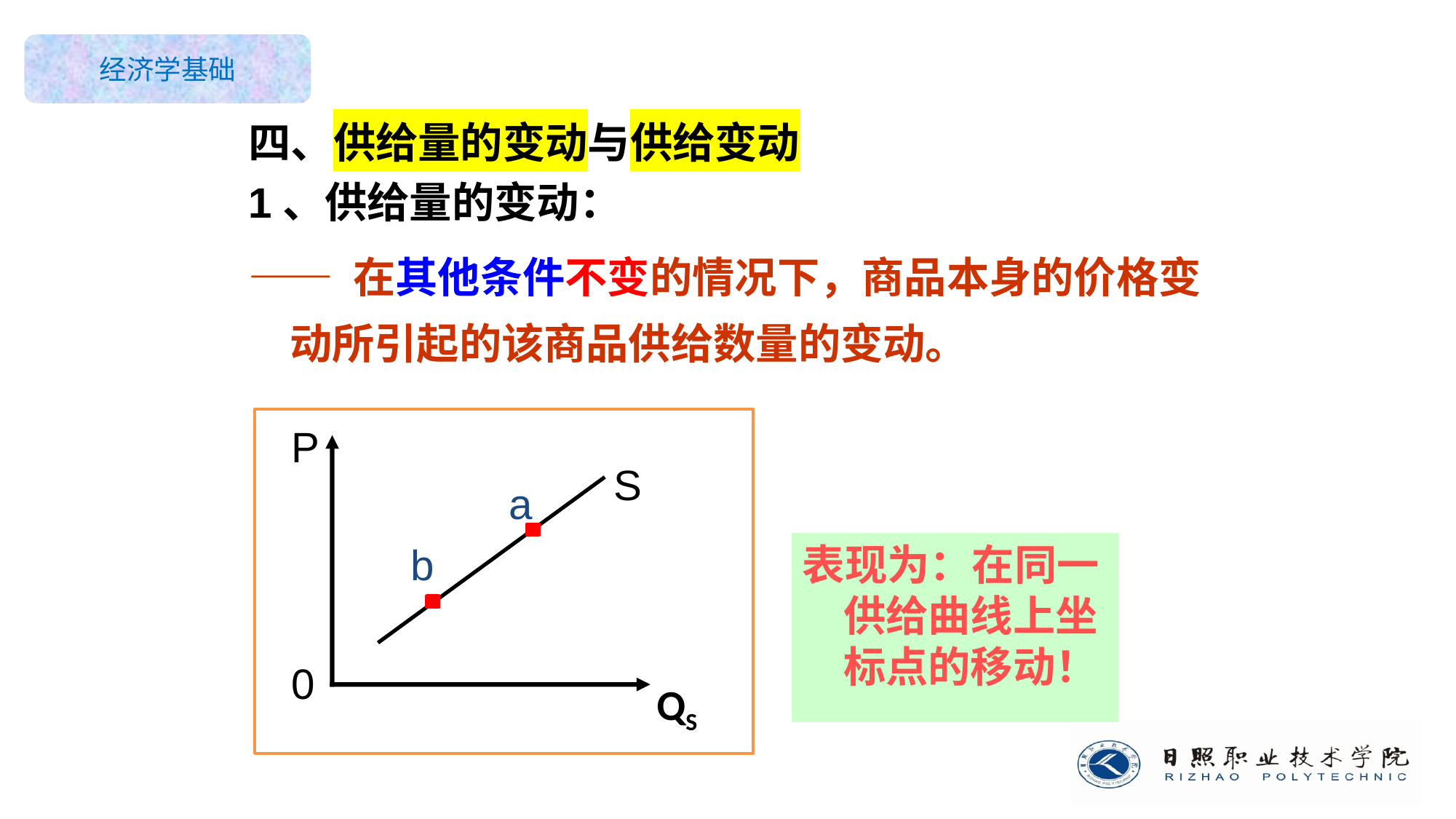

四、供给量的变动与供给变动
1、供给量的变动：
—— 在其他条件不变的情况下，商品本身的价格变动所引起的该商品供给数量的变动。

P

S
a

b
表现为：在同一供给曲线上坐标点的移动！

0
QS